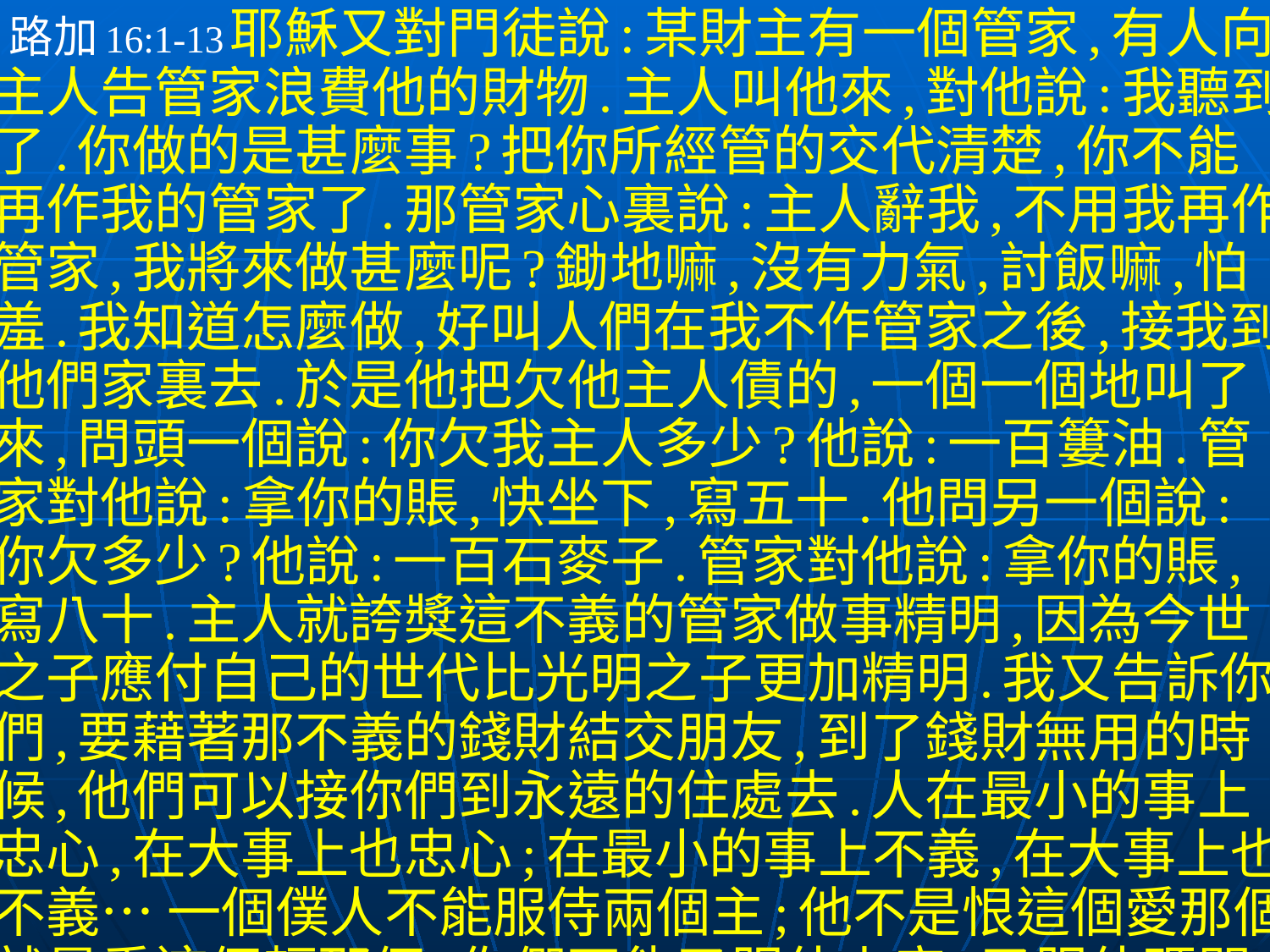

路加16:1-13耶穌又對門徒說:某財主有一個管家,有人向主人告管家浪費他的財物.主人叫他來,對他說:我聽到了.你做的是甚麼事?把你所經管的交代清楚,你不能再作我的管家了.那管家心裏說:主人辭我,不用我再作管家,我將來做甚麼呢?鋤地嘛,沒有力氣,討飯嘛,怕羞.我知道怎麼做,好叫人們在我不作管家之後,接我到他們家裏去.於是他把欠他主人債的,一個一個地叫了來,問頭一個說:你欠我主人多少?他說:一百簍油.管家對他說:拿你的賬,快坐下,寫五十.他問另一個說:你欠多少?他說:一百石麥子.管家對他說:拿你的賬,寫八十.主人就誇獎這不義的管家做事精明,因為今世之子應付自己的世代比光明之子更加精明.我又告訴你們,要藉著那不義的錢財結交朋友,到了錢財無用的時候,他們可以接你們到永遠的住處去.人在最小的事上忠心,在大事上也忠心;在最小的事上不義,在大事上也不義… 一個僕人不能服侍兩個主;他不是恨這個愛那個,就是重這個輕那個.你們不能又服侍上帝,又服侍瑪門.